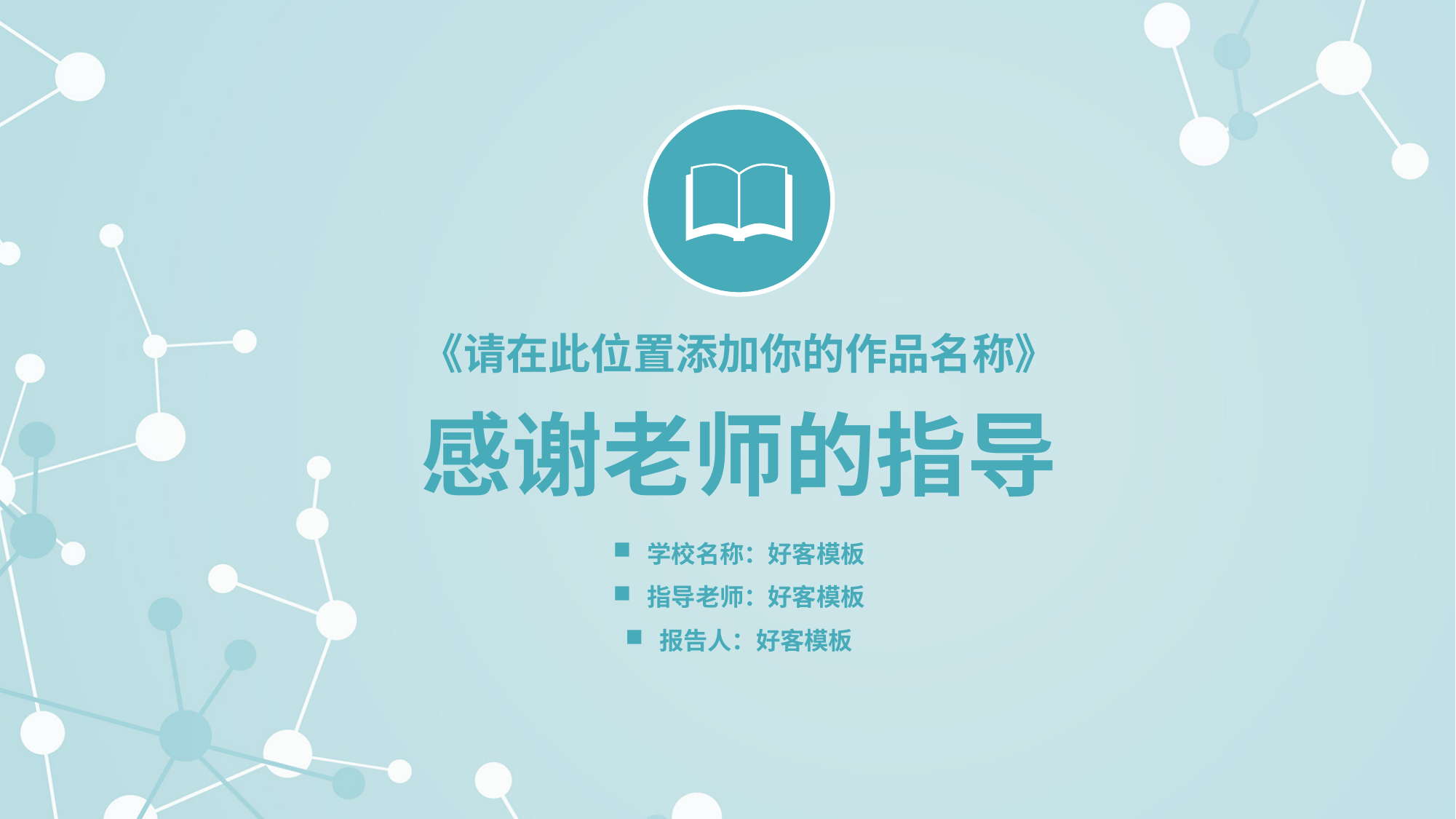

《请在此位置添加你的作品名称》
感谢老师的指导
学校名称：好客模板
指导老师：好客模板
报告人：好客模板